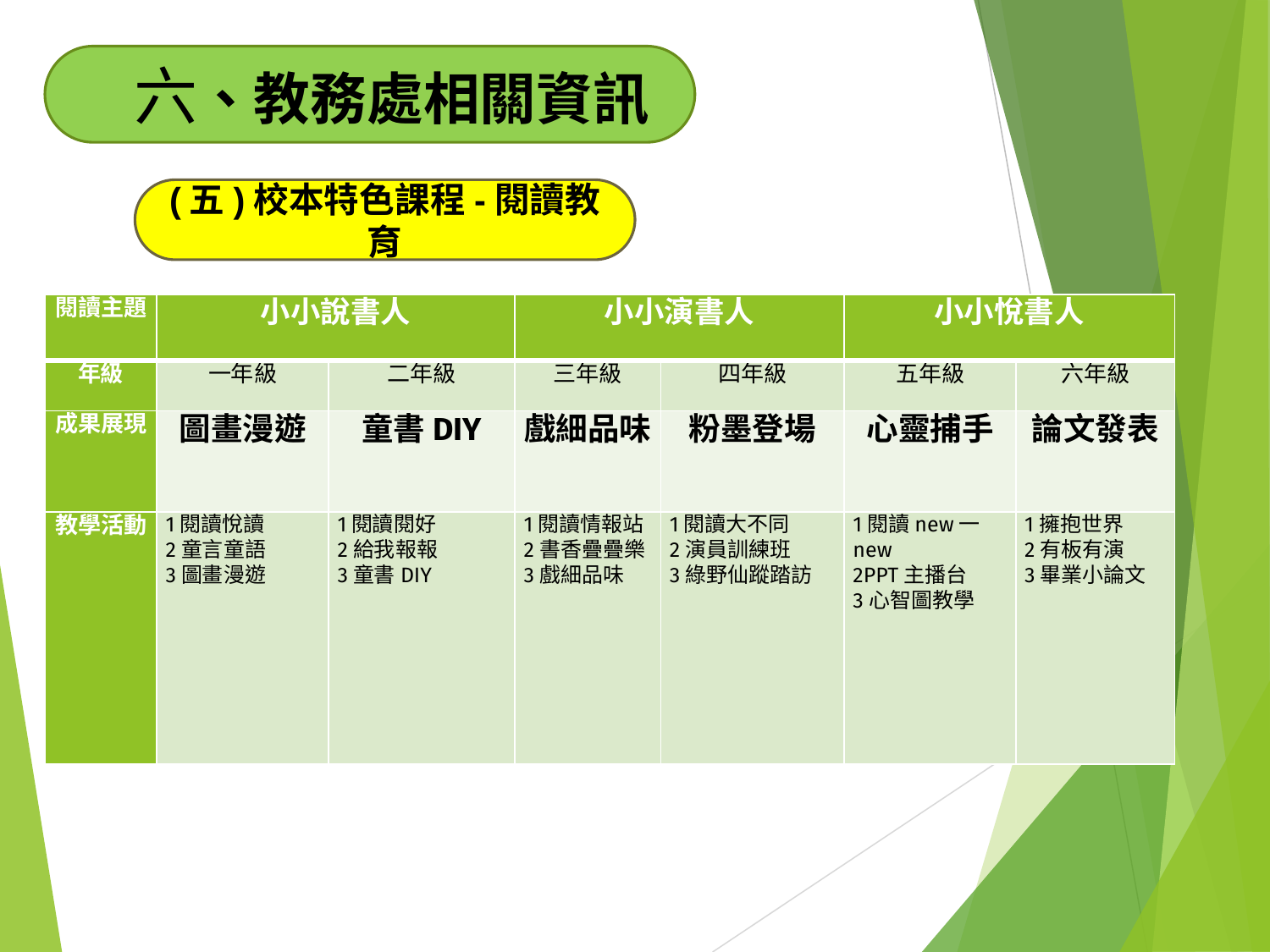

六、教務處相關資訊
(五)校本特色課程-閱讀教育
| 閱讀主題 | 小小說書人 |  | 小小演書人 |  | 小小悅書人 |  |
| --- | --- | --- | --- | --- | --- | --- |
| 年級 | 一年級 | 二年級 | 三年級 | 四年級 | 五年級 | 六年級 |
| 成果展現 | 圖畫漫遊 | 童書DIY | 戲細品味 | 粉墨登場 | 心靈捕手 | 論文發表 |
| 教學活動 | 1閱讀悅讀 2童言童語 3圖畫漫遊 | 1閱讀閱好 2給我報報 3童書DIY | 1閱讀情報站 2書香疊疊樂 3戲細品味 | 1閱讀大不同 2演員訓練班 3綠野仙蹤踏訪 | 1閱讀new一new 2PPT主播台 3心智圖教學 | 1擁抱世界 2有板有演 3畢業小論文 |